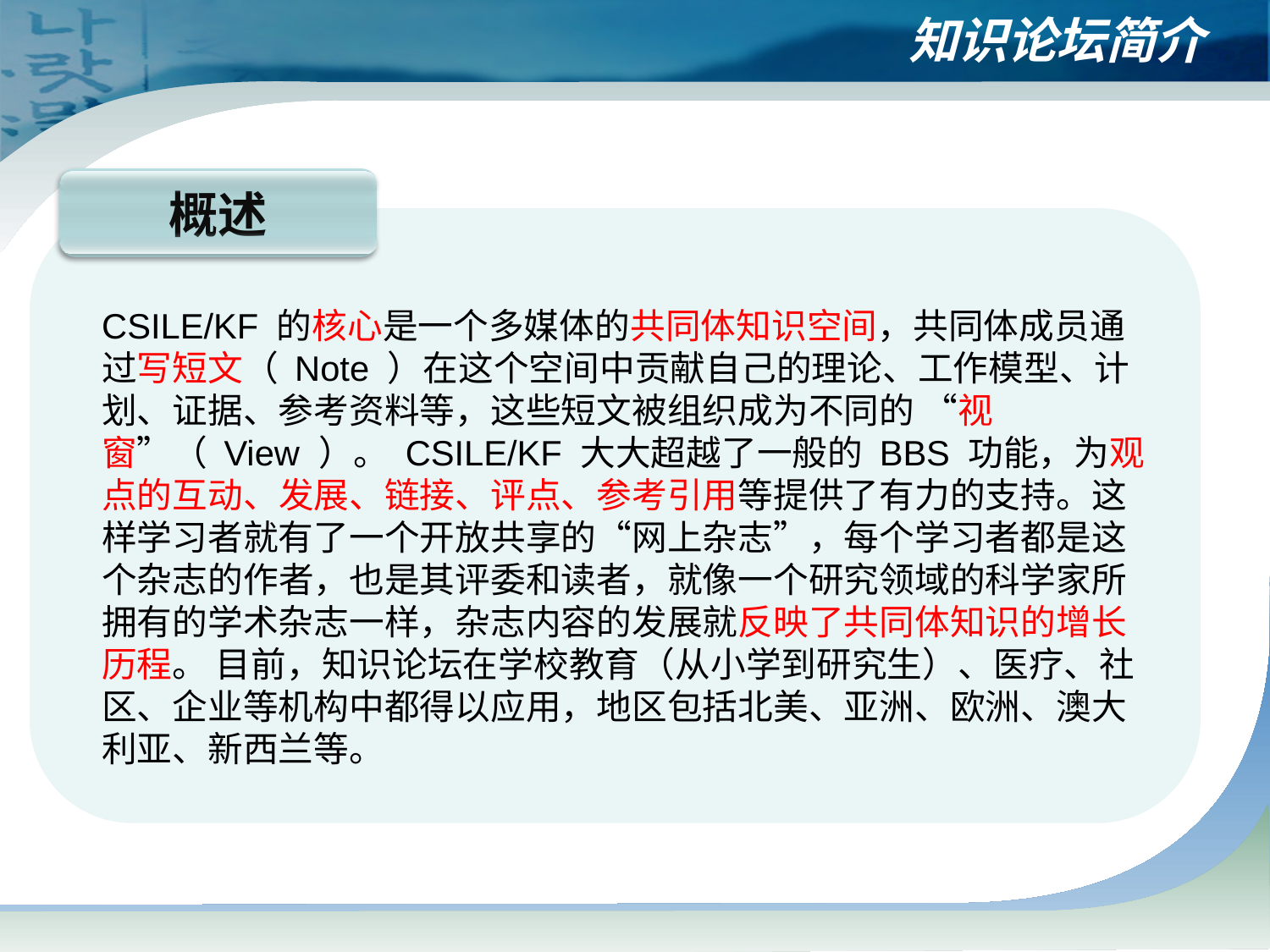

# 知识论坛简介
概述

CSILE/KF 的核心是一个多媒体的共同体知识空间，共同体成员通过写短文（ Note ）在这个空间中贡献自己的理论、工作模型、计划、证据、参考资料等，这些短文被组织成为不同的 “视窗”（ View ）。 CSILE/KF 大大超越了一般的 BBS 功能，为观点的互动、发展、链接、评点、参考引用等提供了有力的支持。这样学习者就有了一个开放共享的“网上杂志”，每个学习者都是这个杂志的作者，也是其评委和读者，就像一个研究领域的科学家所拥有的学术杂志一样，杂志内容的发展就反映了共同体知识的增长历程。 目前，知识论坛在学校教育（从小学到研究生）、医疗、社区、企业等机构中都得以应用，地区包括北美、亚洲、欧洲、澳大利亚、新西兰等。